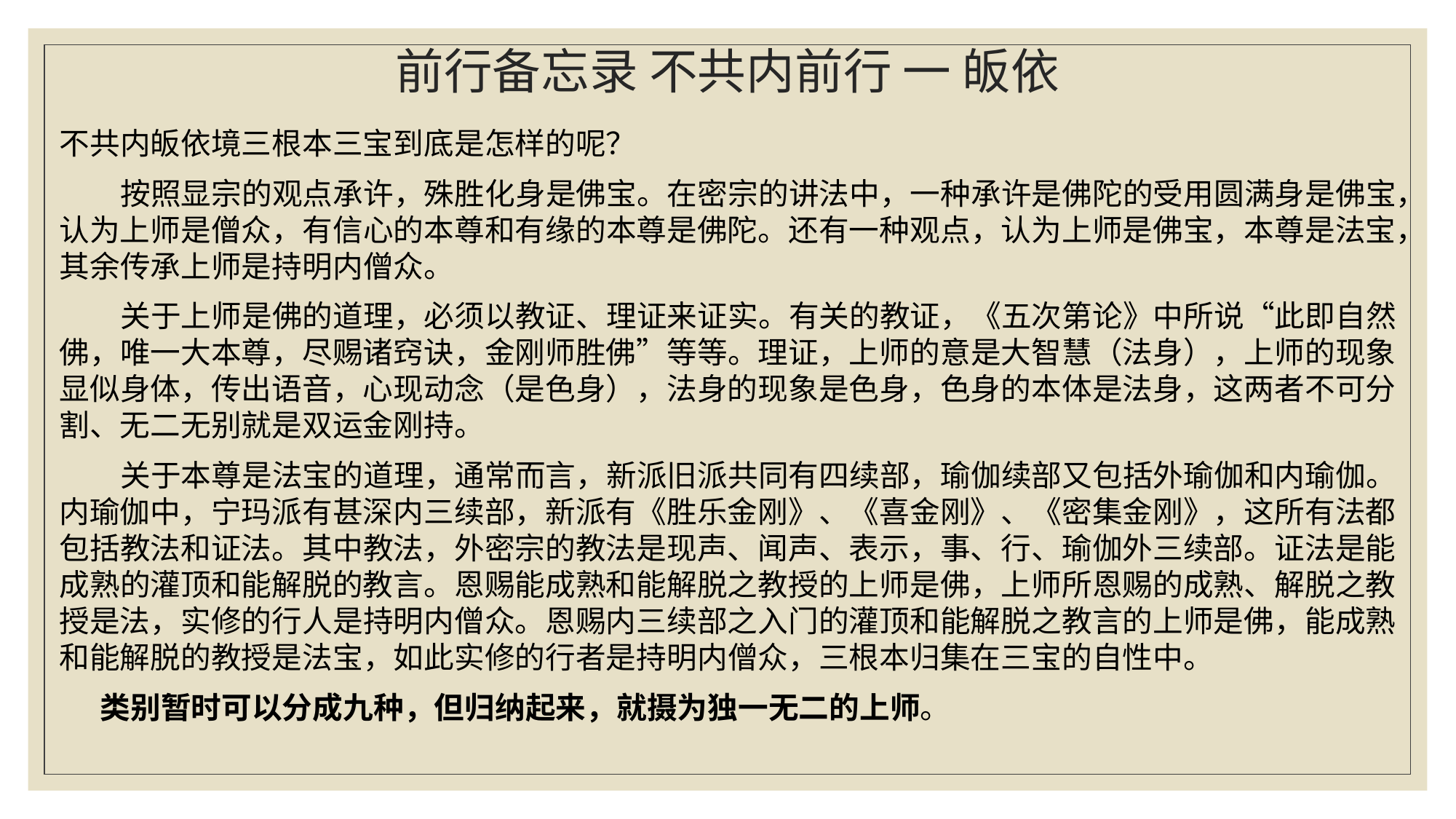

# 前行备忘录 不共内前行 一 皈依
不共内皈依境三根本三宝到底是怎样的呢？
        按照显宗的观点承许，殊胜化身是佛宝。在密宗的讲法中，一种承许是佛陀的受用圆满身是佛宝，认为上师是僧众，有信心的本尊和有缘的本尊是佛陀。还有一种观点，认为上师是佛宝，本尊是法宝，其余传承上师是持明内僧众。
        关于上师是佛的道理，必须以教证、理证来证实。有关的教证，《五次第论》中所说“此即自然佛，唯一大本尊，尽赐诸窍诀，金刚师胜佛”等等。理证，上师的意是大智慧（法身），上师的现象显似身体，传出语音，心现动念（是色身），法身的现象是色身，色身的本体是法身，这两者不可分割、无二无别就是双运金刚持。
        关于本尊是法宝的道理，通常而言，新派旧派共同有四续部，瑜伽续部又包括外瑜伽和内瑜伽。内瑜伽中，宁玛派有甚深内三续部，新派有《胜乐金刚》、《喜金刚》、《密集金刚》，这所有法都包括教法和证法。其中教法，外密宗的教法是现声、闻声、表示，事、行、瑜伽外三续部。证法是能成熟的灌顶和能解脱的教言。恩赐能成熟和能解脱之教授的上师是佛，上师所恩赐的成熟、解脱之教授是法，实修的行人是持明内僧众。恩赐内三续部之入门的灌顶和能解脱之教言的上师是佛，能成熟和能解脱的教授是法宝，如此实修的行者是持明内僧众，三根本归集在三宝的自性中。
     类别暂时可以分成九种，但归纳起来，就摄为独一无二的上师。